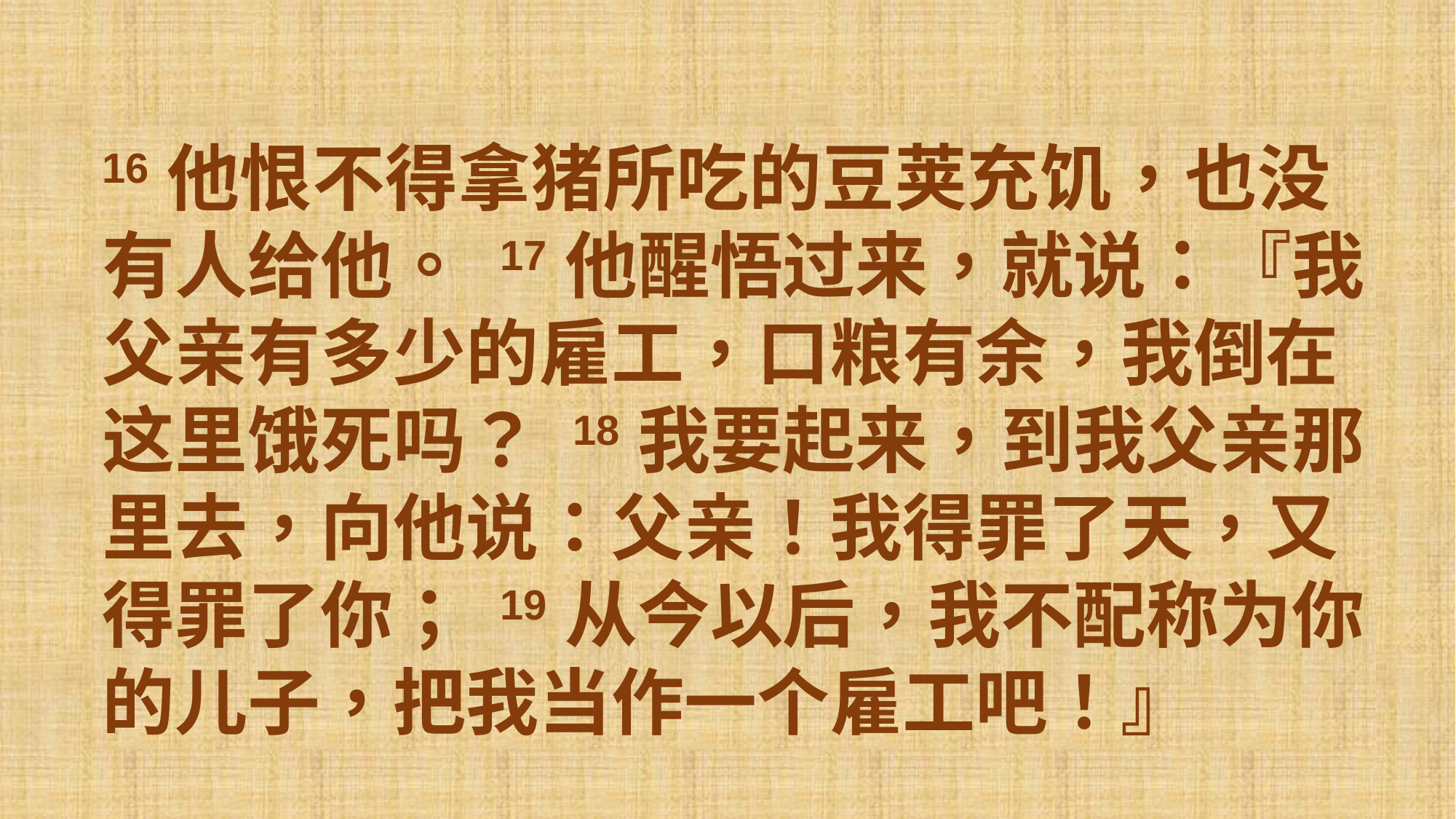

16他恨不得拿猪所吃的豆荚充饥，也没有人给他。 17他醒悟过来，就说：『我父亲有多少的雇工，口粮有余，我倒在这里饿死吗？ 18我要起来，到我父亲那里去，向他说：父亲！我得罪了天，又得罪了你； 19从今以后，我不配称为你的儿子，把我当作一个雇工吧！』